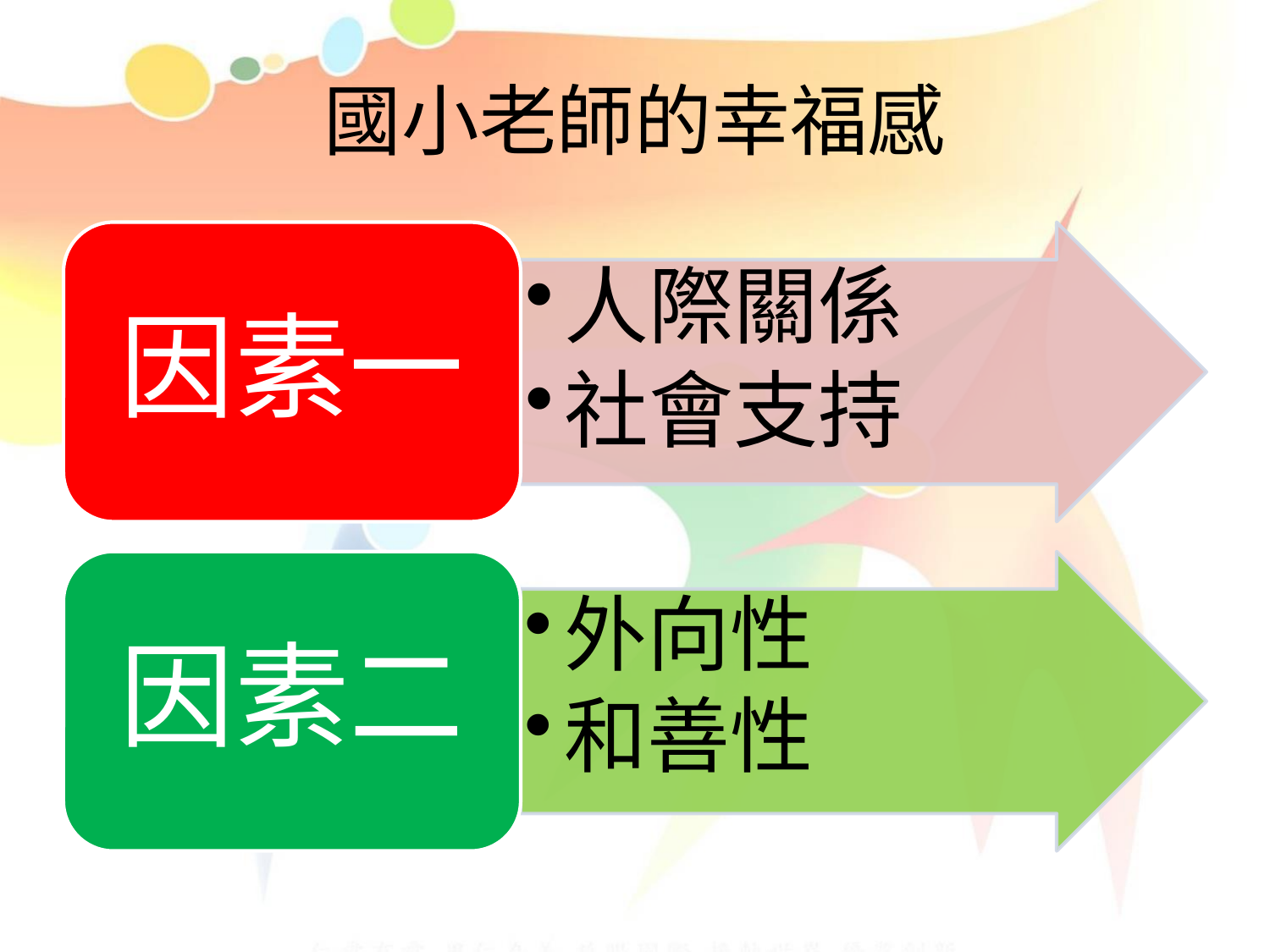

# 國小老師的幸福感
人際關係
社會支持
因素一
外向性
和善性
因素二